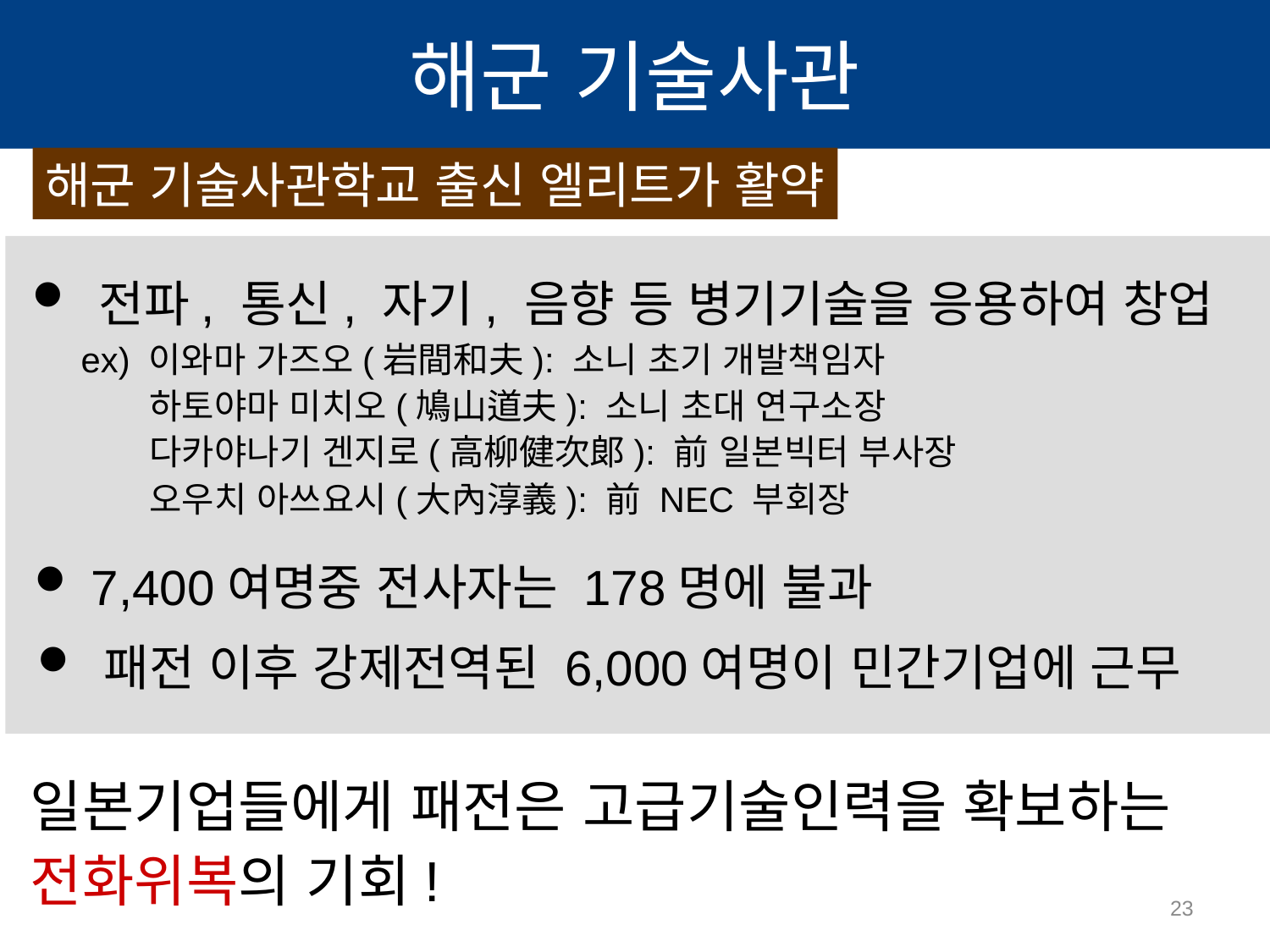

# 해군 기술사관
해군 기술사관학교 출신 엘리트가 활약

 전파, 통신, 자기, 음향 등 병기기술을 응용하여 창업
ex) 이와마 가즈오(岩間和夫): 소니 초기 개발책임자
      하토야마 미치오(鳩山道夫): 소니 초대 연구소장
      다카야나기 겐지로(高柳健次郞): 前 일본빅터 부사장
      오우치 아쓰요시(大內淳義): 前 NEC 부회장
 7,400여명중 전사자는 178명에 불과
 패전 이후 강제전역된 6,000여명이 민간기업에 근무
일본기업들에게 패전은 고급기술인력을 확보하는
전화위복의 기회!
23